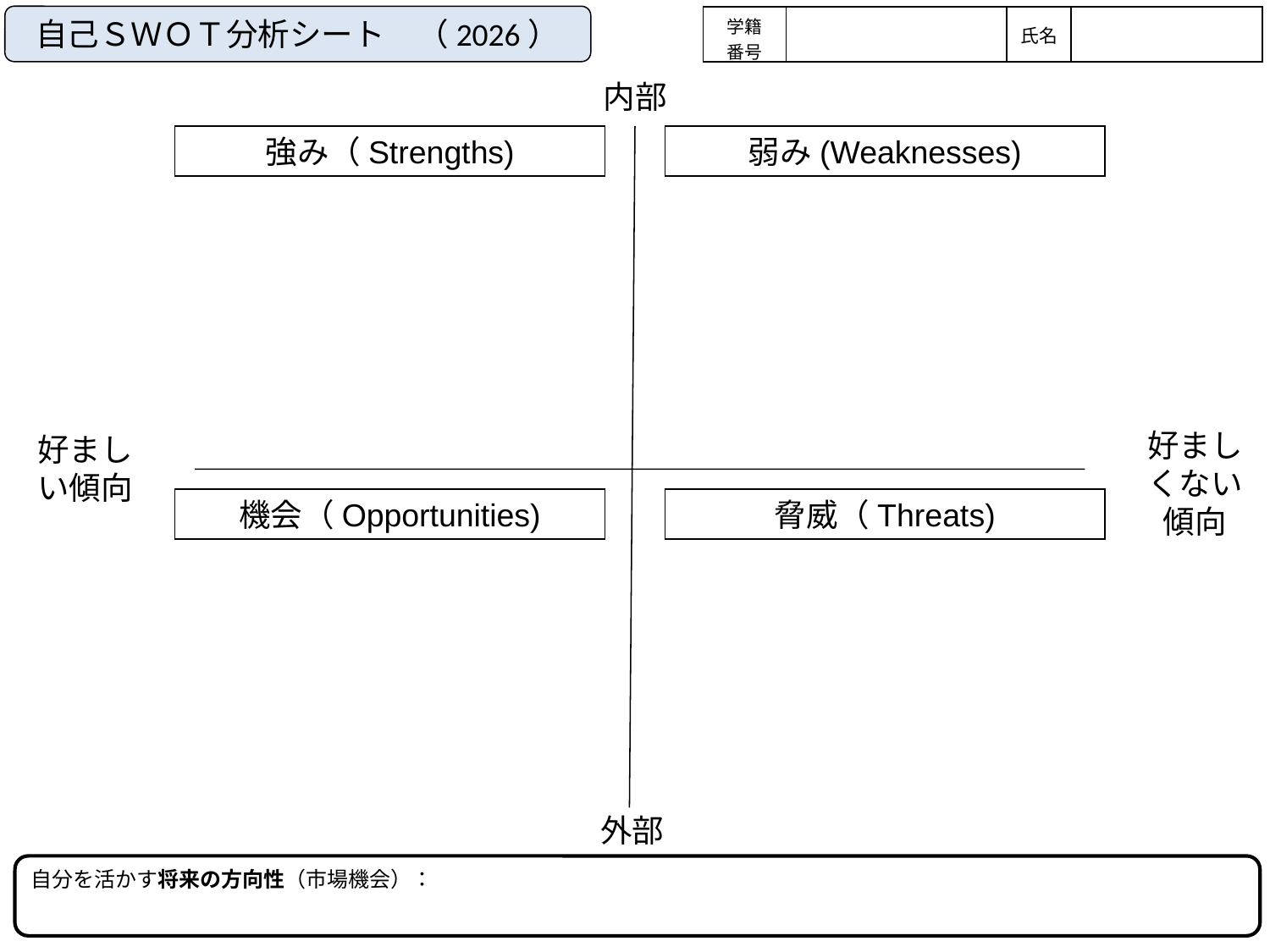

自己ＳＷＯＴ分析シート　（2026）
| 学籍 番号 |  | 氏名 |  |
| --- | --- | --- | --- |
内部
強み（Strengths)

弱み(Weaknesses)
好ましくない傾向
好ましい傾向

機会（Opportunities)
脅威（Threats)
外部
自分を活かす将来の方向性（市場機会）：